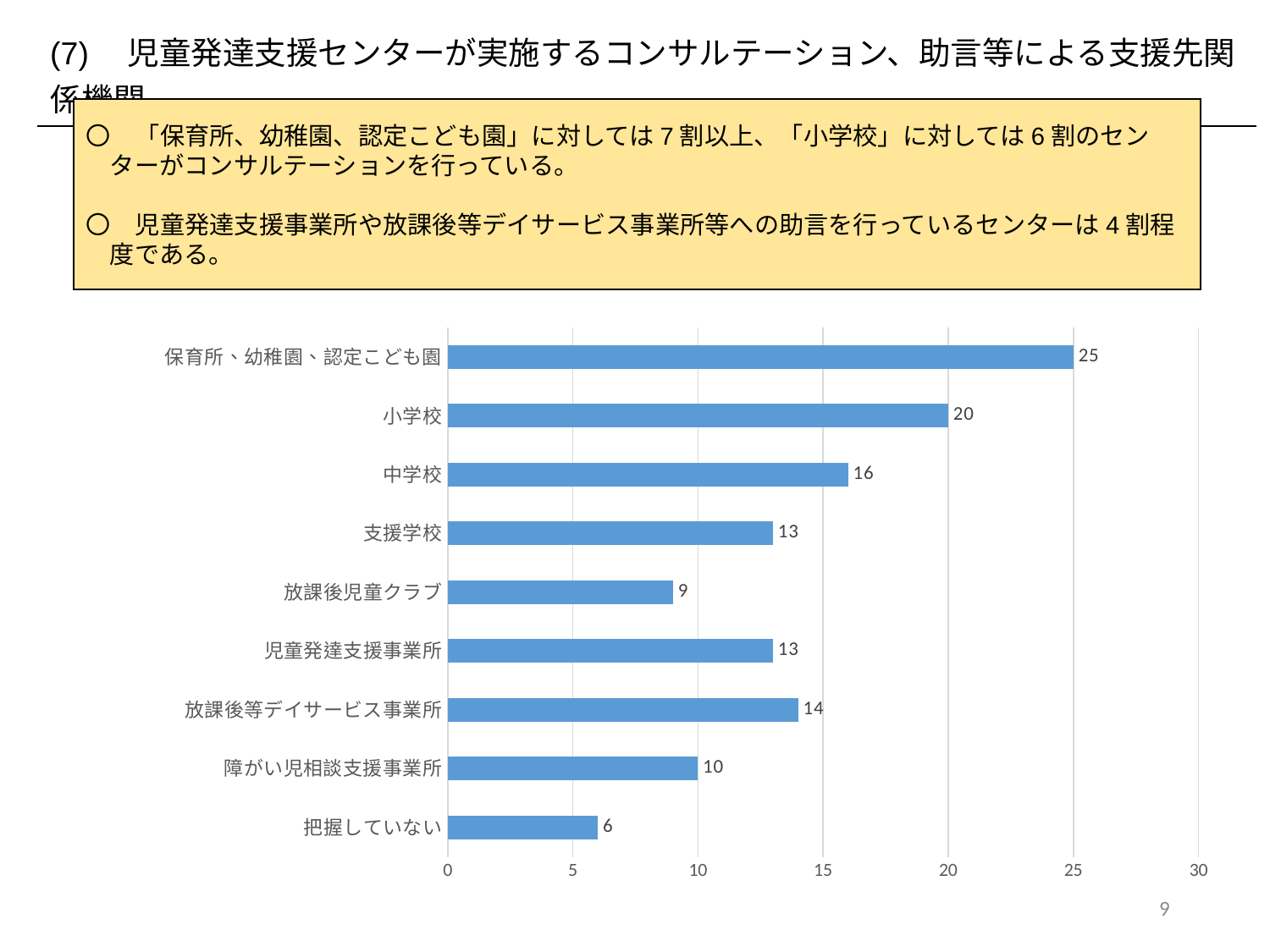

| (7)　児童発達支援センターが実施するコンサルテーション、助言等による支援先関係機関 |
| --- |
〇　「保育所、幼稚園、認定こども園」に対しては7割以上、「小学校」に対しては6割のセンターがコンサルテーションを行っている。

〇　児童発達支援事業所や放課後等デイサービス事業所等への助言を行っているセンターは4割程度である。

### Chart

| Category |  |
|---|---|
| 把握していない | 6.0 |
| 障がい児相談支援事業所 | 10.0 |
| 放課後等デイサービス事業所 | 14.0 |
| 児童発達支援事業所 | 13.0 |
| 放課後児童クラブ | 9.0 |
| 支援学校 | 13.0 |
| 中学校 | 16.0 |
| 小学校 | 20.0 |
| 保育所、幼稚園、認定こども園 | 25.0 |
9